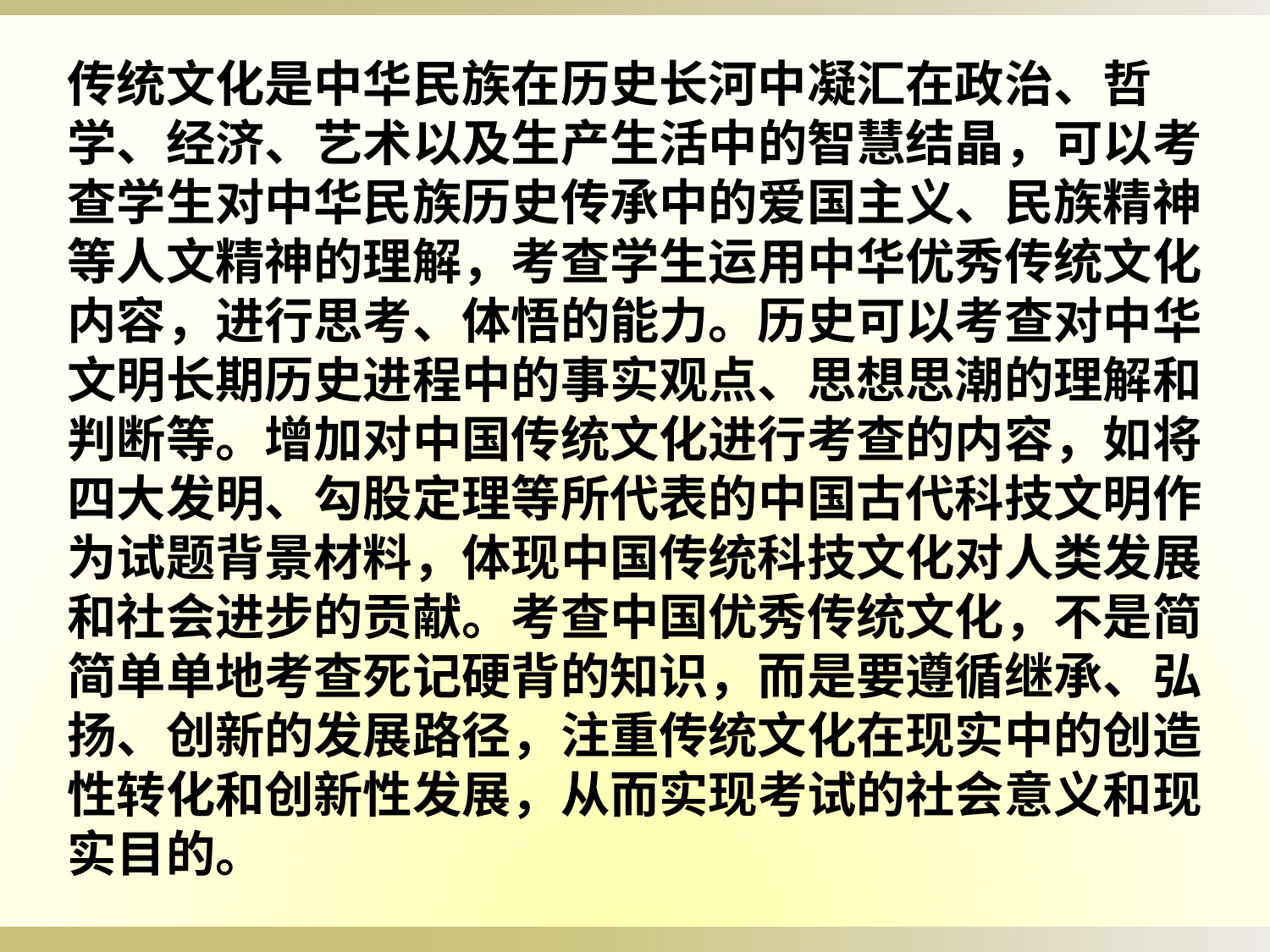

传统文化是中华民族在历史长河中凝汇在政治、哲学、经济、艺术以及生产生活中的智慧结晶，可以考查学生对中华民族历史传承中的爱国主义、民族精神等人文精神的理解，考查学生运用中华优秀传统文化内容，进行思考、体悟的能力。历史可以考查对中华文明长期历史进程中的事实观点、思想思潮的理解和判断等。增加对中国传统文化进行考查的内容，如将四大发明、勾股定理等所代表的中国古代科技文明作为试题背景材料，体现中国传统科技文化对人类发展和社会进步的贡献。考查中国优秀传统文化，不是简简单单地考查死记硬背的知识，而是要遵循继承、弘扬、创新的发展路径，注重传统文化在现实中的创造性转化和创新性发展，从而实现考试的社会意义和现实目的。